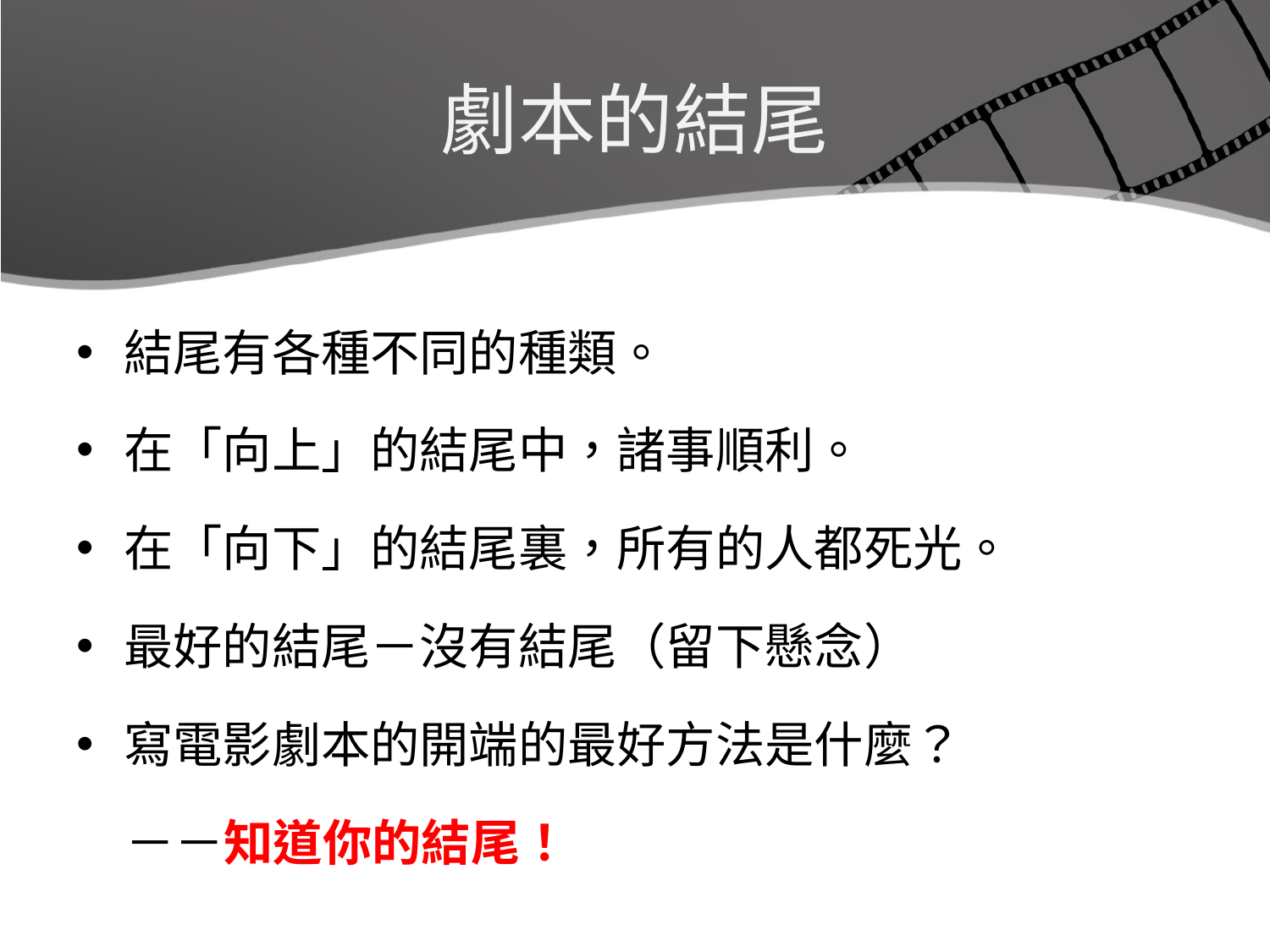

# 劇本的結尾
結尾有各種不同的種類。
在「向上」的結尾中，諸事順利。
在「向下」的結尾裏，所有的人都死光。
最好的結尾－沒有結尾（留下懸念）
寫電影劇本的開端的最好方法是什麼？
　－－知道你的結尾！